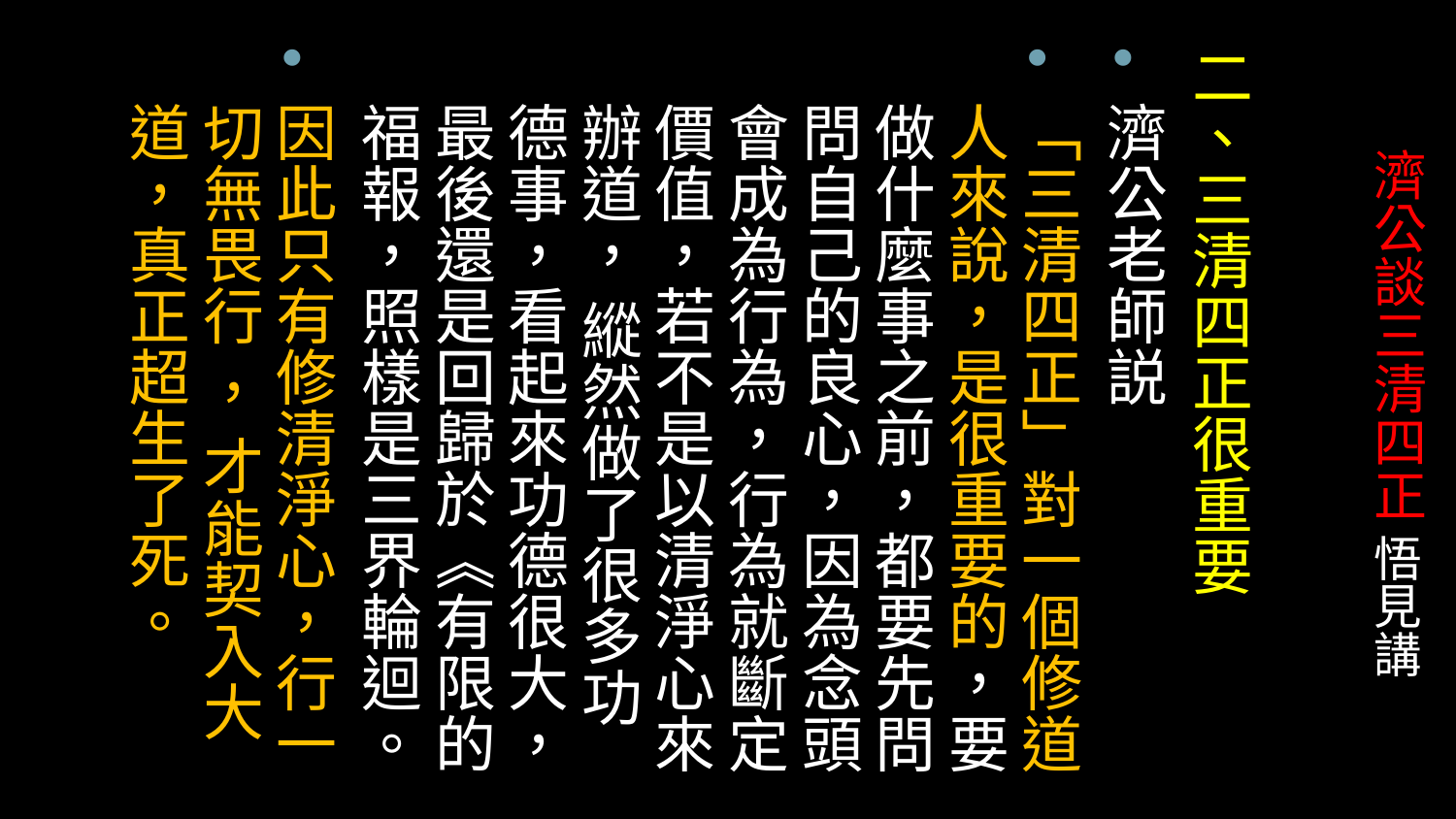

二、三清四正很重要
濟公老師説
「三清四正」對一個修道人來說，是很重要的，要做什麼事之前，都要先問問自己的良心，因為念頭會成為行為，行為就斷定價值，若不是以清淨心來辦道， 縱然做了很多功德事，看起來功德很大，最後還是回歸於《有限的福報，照樣是三界輪迴。
因此只有修清淨心，行一切無畏行 ， 才能契入大道，真正超生了死。

# 濟公談三清四正 悟見講